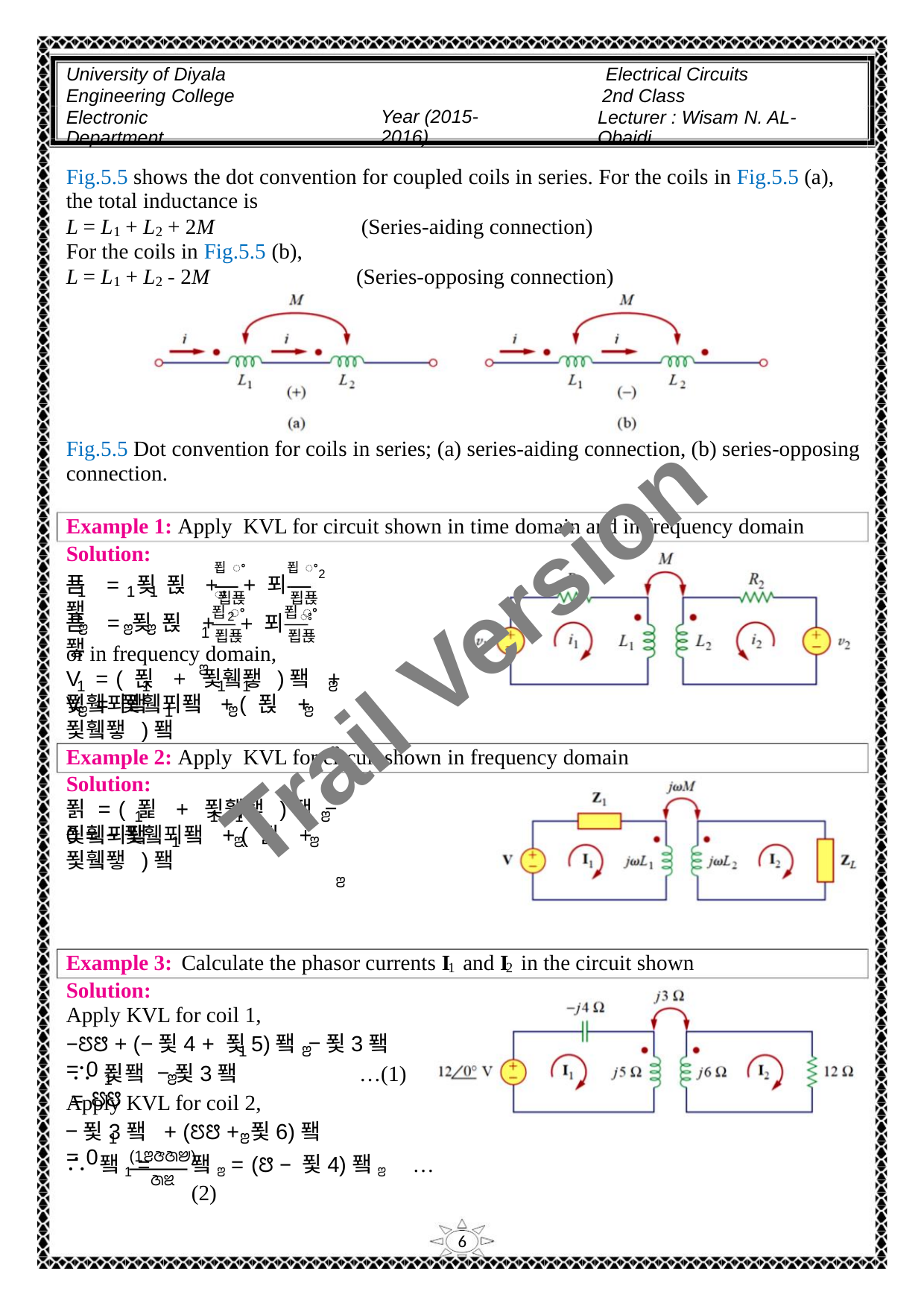

University of Diyala
Engineering College
Electronic Department
Electrical Circuits
2nd Class
Lecturer : Wisam N. AL-Obaidi
Year (2015-2016)
Fig.5.5 shows the dot convention for coupled coils in series. For the coils in Fig.5.5 (a),
the total inductance is
L = L + L + 2M
(Series-aiding connection)
1
2
For the coils in Fig.5.5 (b),
L = L + L - 2M
(Series-opposing connection)
1
2
Fig.5.5 Dot convention for coils in series; (a) series-aiding connection, (b) series-opposing
connection.
Example 1: Apply KVL for circuit shown in time domain and in frequency domain
Solution:
푑ꢀꢁ
푑ꢀ2
푣 = 푖 푅 + 퐿
1
+ 푀
+ 푀
1
1
1
Trail Version
Trail Version
Trail Version
Trail Version
Trail Version
Trail Version
Trail Version
Trail Version
Trail Version
Trail Version
Trail Version
Trail Version
Trail Version
푑푡
푑푡
푑ꢀ
푑ꢀ
2
ꢁ
푣 = 푖 푅 + 퐿
ꢂ
ꢂ
ꢂ
ꢂ
푑푡
푑푡
or in frequency domain,
V = ( 푅 + 푗휔퐿 )퐼 + 푗휔푀퐼
1
1
1
1
ꢂ
V = 푗휔푀퐼 + ( 푅 + 푗휔퐿 )퐼
ꢂ
ꢂ
1
ꢂ
ꢂ
Example 2: Apply KVL for circuit shown in frequency domain
Solution:
푉 = ( 푍 + 푗휔퐿 )퐼 − 푗휔푀퐼
1
1
1
ꢂ
0 = −푗휔푀퐼 + ( 푍 + 푗휔퐿 )퐼
ꢂ
1
ꢃ
ꢂ
Example 3: Calculate the phasor currents I and I in the circuit shown
1
2
Solution:
Apply KVL for coil 1,
−ꢄꢅ + (−푗4 + 푗5)퐼 − 푗3퐼 = 0
1
ꢂ
∴ 푗퐼 − 푗3퐼 = ꢄꢅ
…(1)
1
ꢂ
Apply KVL for coil 2,
−푗3퐼 + (ꢄꢅ + 푗6)퐼 = 0
1
ꢂ
(1ꢂꢆꢇꢈ)
∴ 퐼1 =
퐼ꢂ = (ꢅ − 푗4)퐼ꢂ …(2)
ꢇꢉ
6